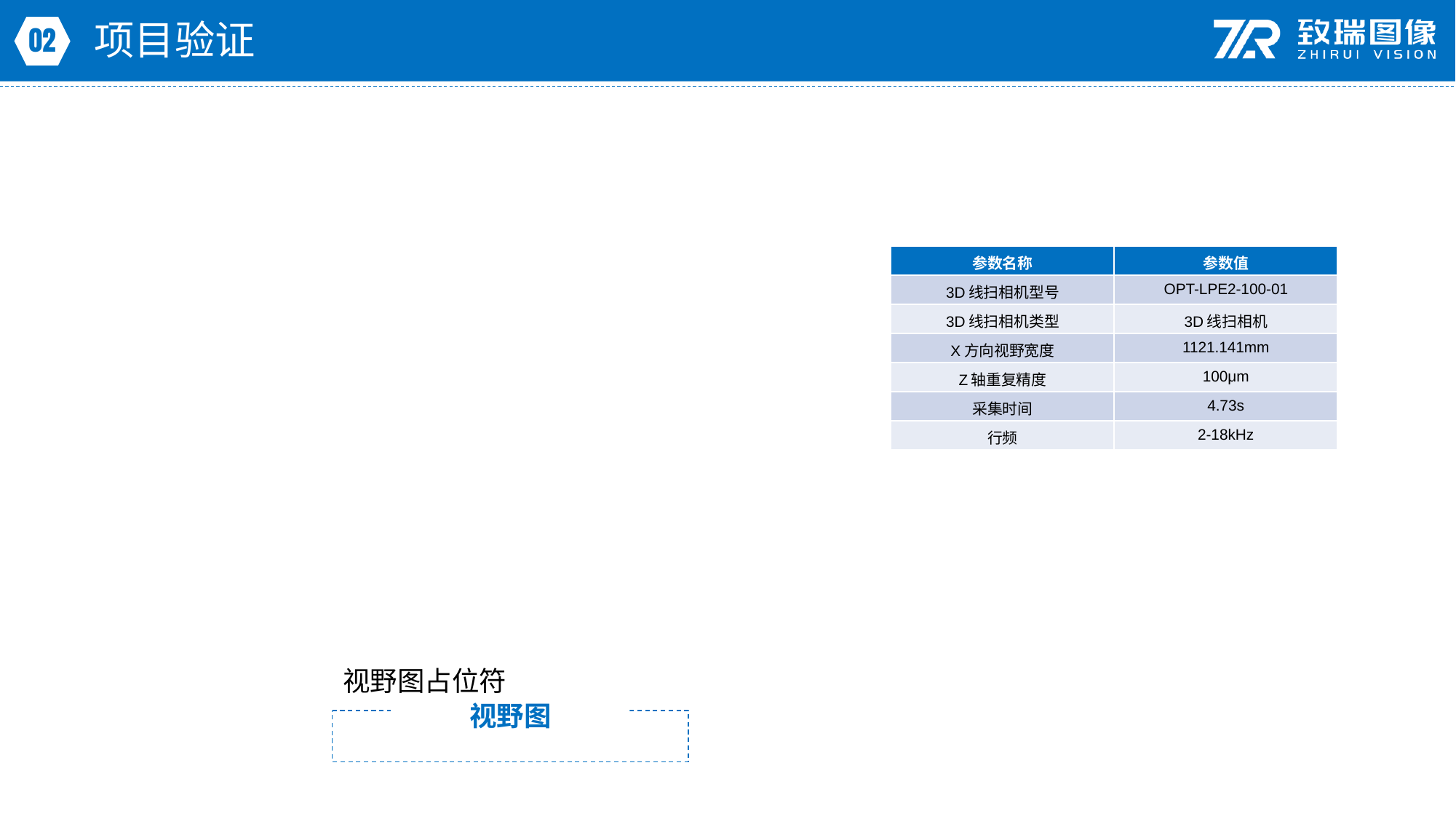

项目验证
02
| 参数名称 | 参数值 |
| --- | --- |
| 3D线扫相机型号 | OPT-LPE2-100-01 |
| 3D线扫相机类型 | 3D线扫相机 |
| X方向视野宽度 | 1121.141mm |
| Z轴重复精度 | 100μm |
| 采集时间 | 4.73s |
| 行频 | 2-18kHz |
视野图占位符
视野图